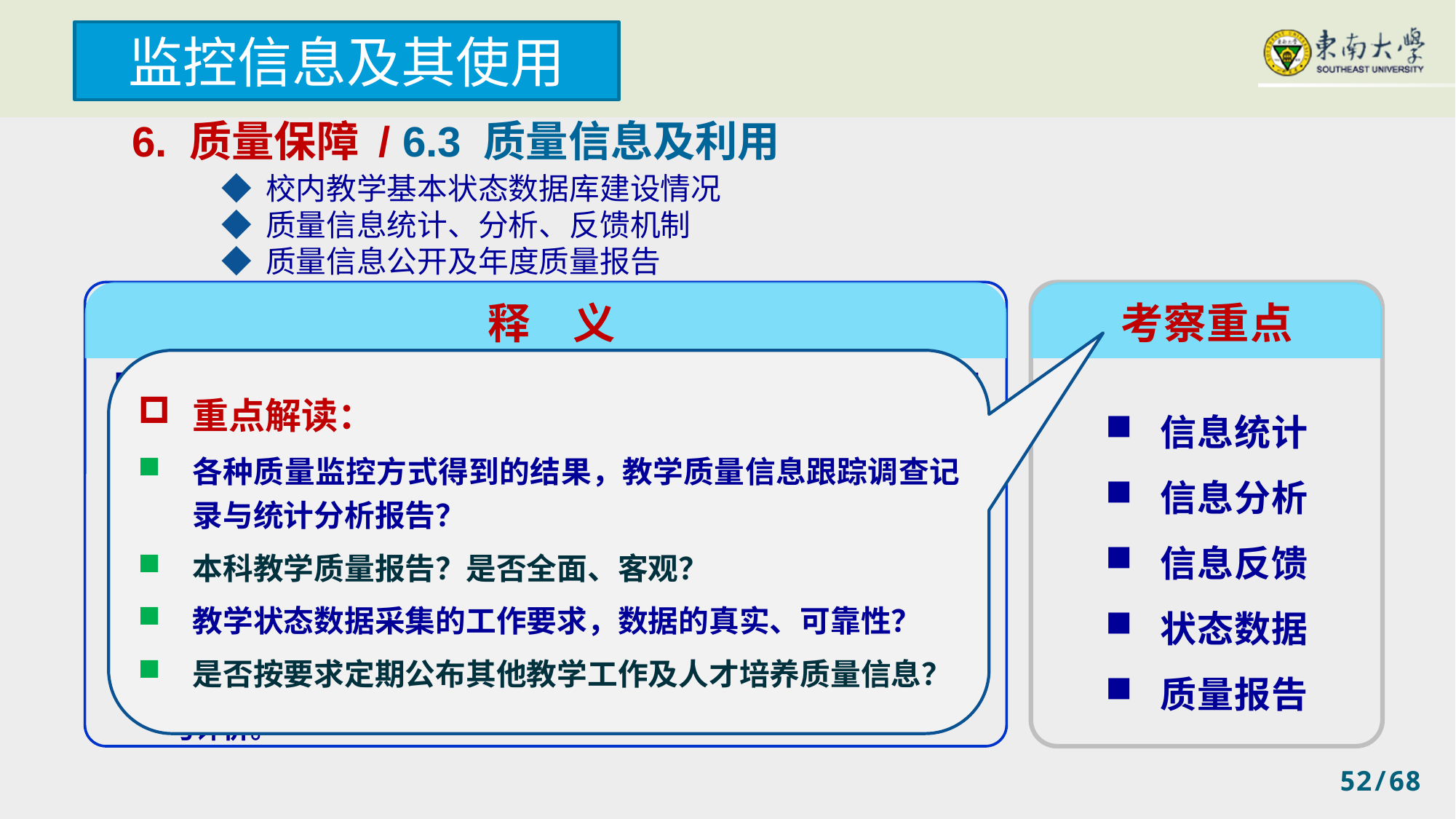

监控信息及其使用
6. 质量保障 / 6.3 质量信息及利用
◆ 校内教学基本状态数据库建设情况
◆ 质量信息统计、分析、反馈机制
◆ 质量信息公开及年度质量报告

释    义
考察重点

质量信息的统计、分析及反馈，是质量保障体系有效运行的重要保障。建立质量信息公开制度，是高等教育质量接受社会监督和评价的重要途径。
学校应建立制度，对能反映教学质量的信息进行跟踪调查与统计分析，对本科教学基本状态数据进行统计分析，并将结果及时反馈给相关机构与个人。
学校有责任向政府报告和向社会公开人才培养质量信息，接受监督与评价。
重点解读：
各种质量监控方式得到的结果，教学质量信息跟踪调查记录与统计分析报告？
本科教学质量报告？是否全面、客观？
教学状态数据采集的工作要求，数据的真实、可靠性？
是否按要求定期公布其他教学工作及人才培养质量信息？
信息统计
信息分析
信息反馈
状态数据
质量报告